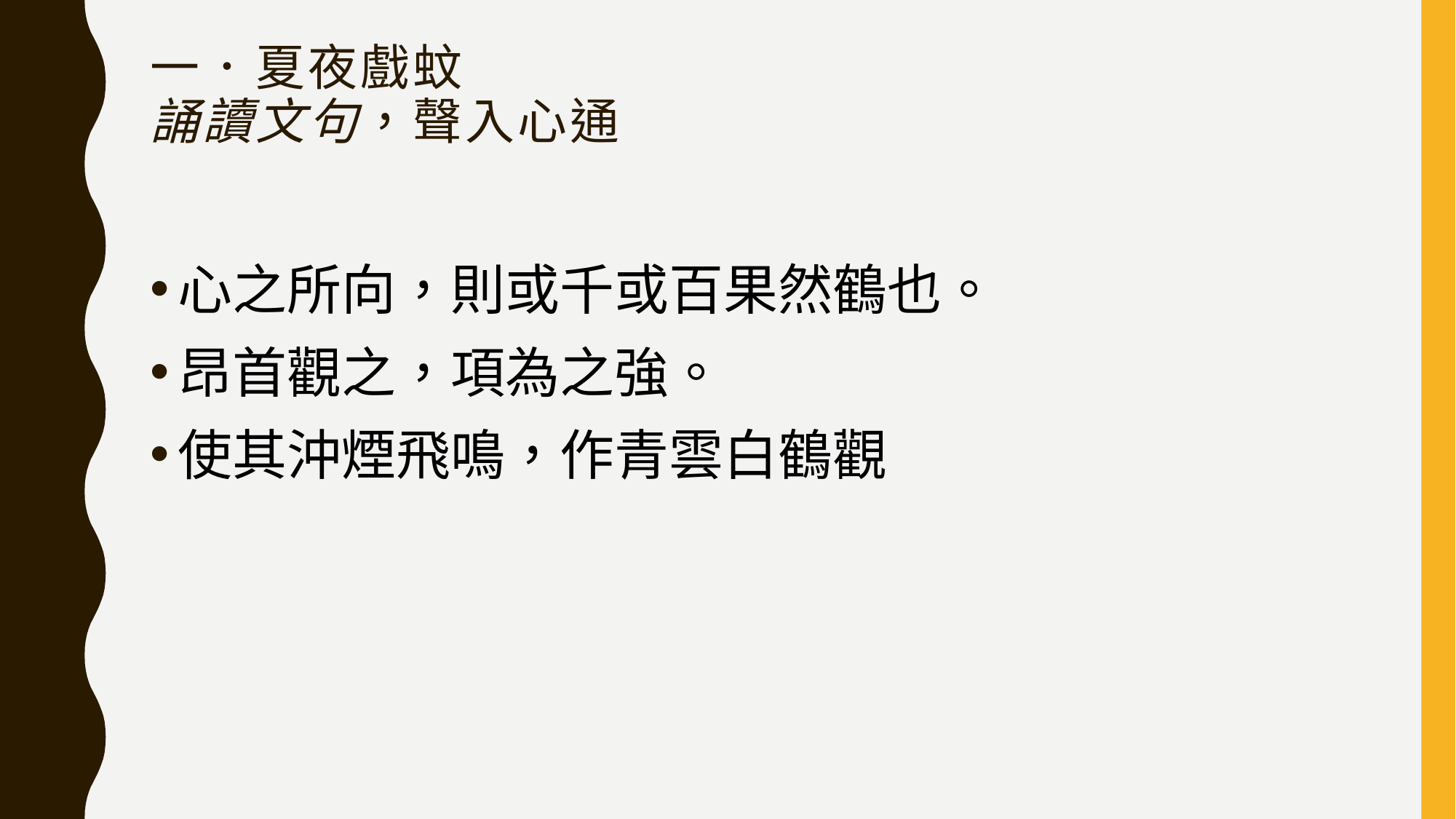

# 一．夏夜戲蚊 誦讀文句，聲入心通

心之所向，則或千或百果然鶴也。
昂首觀之，項為之強。
使其沖煙飛鳴，作青雲白鶴觀